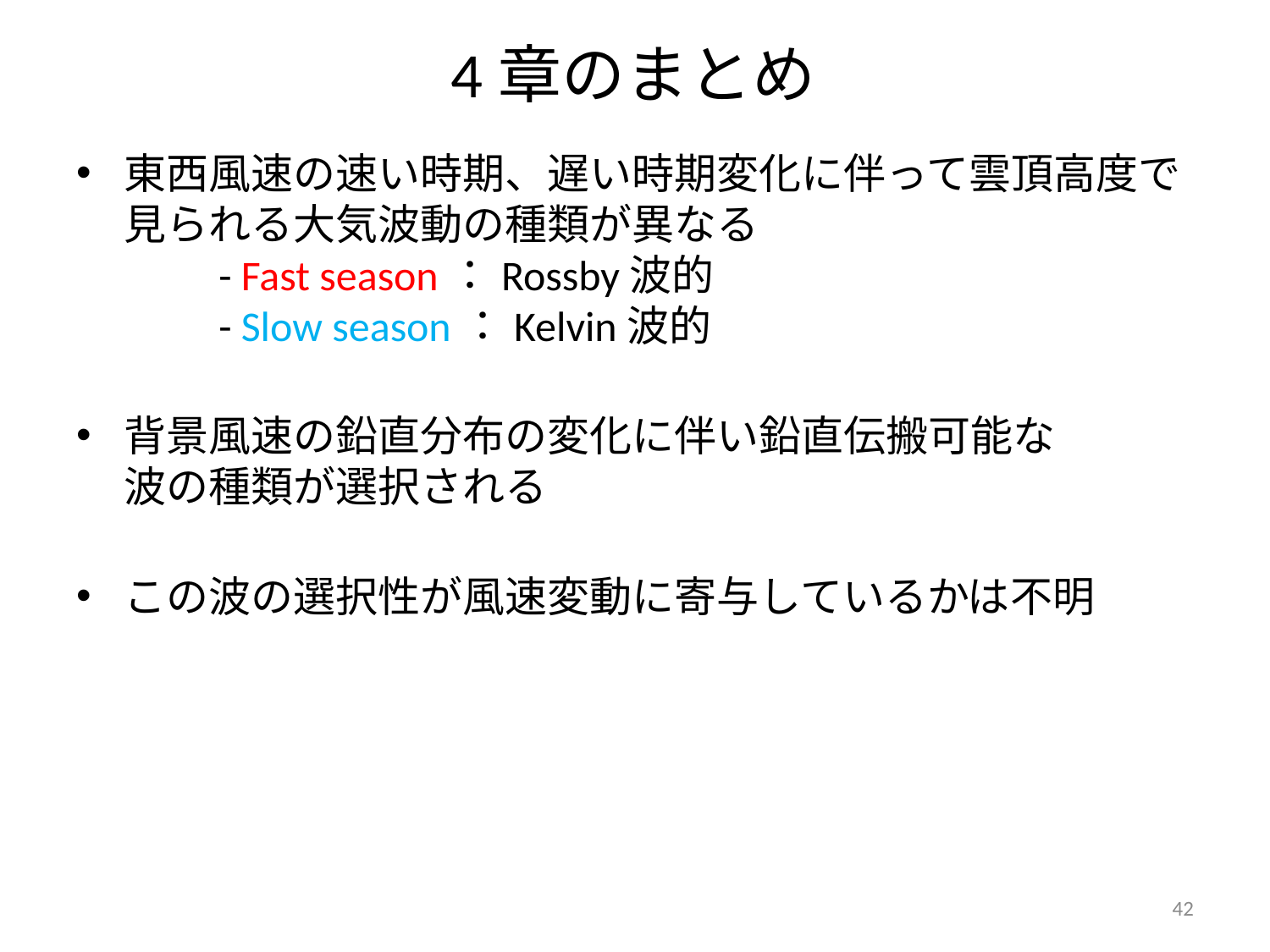

4章のまとめ
東西風速の速い時期、遅い時期変化に伴って雲頂高度で
見られる大気波動の種類が異なる
　　- Fast season：Rossby波的
　　- Slow season：Kelvin波的
背景風速の鉛直分布の変化に伴い鉛直伝搬可能な
波の種類が選択される
この波の選択性が風速変動に寄与しているかは不明
42